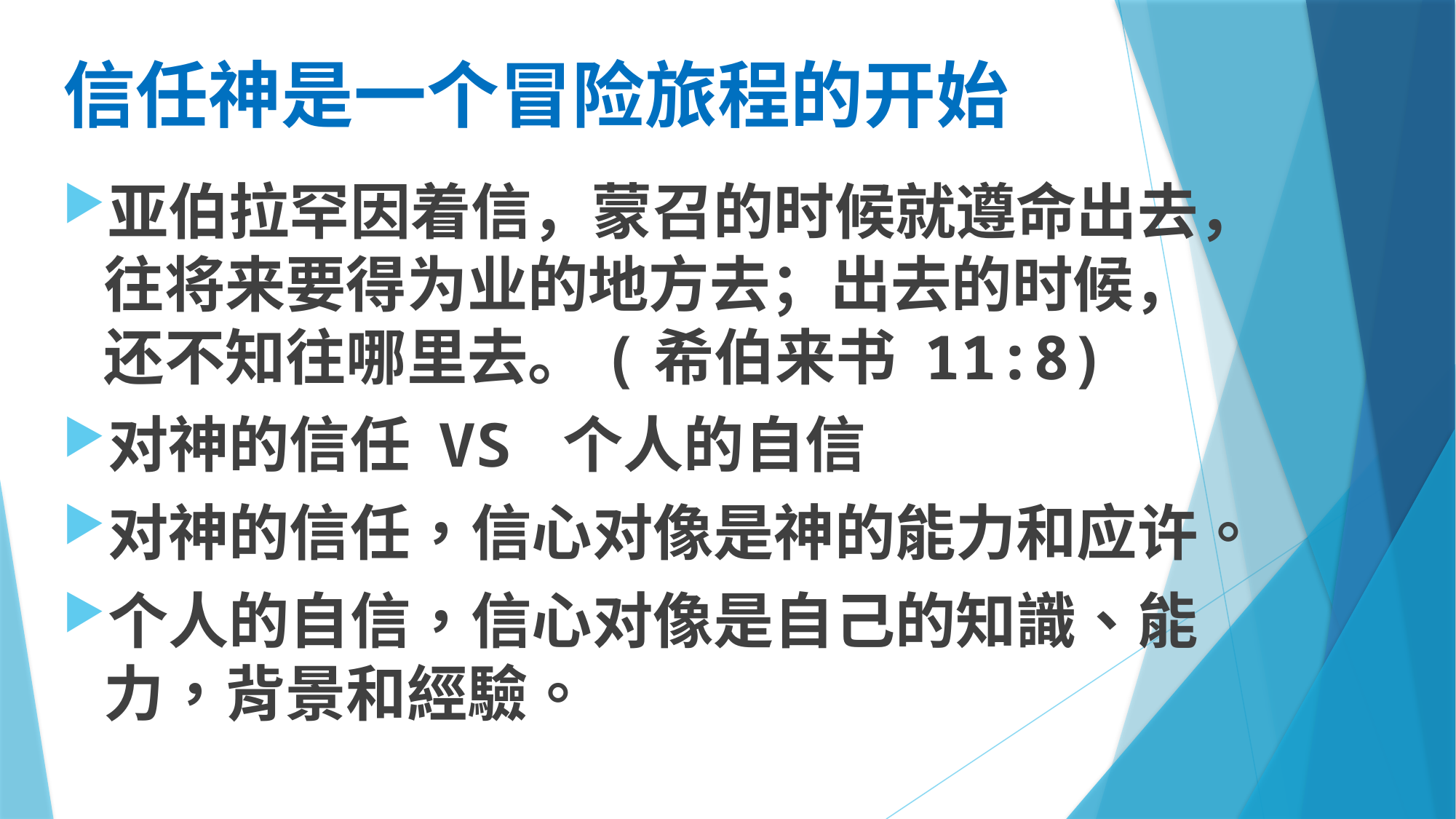

# 信任神是一个冒险旅程的开始
亚伯拉罕因着信，蒙召的时候就遵命出去，往将来要得为业的地方去；出去的时候，还不知往哪里去。(希伯来书 11:8)
对神的信任 VS 个人的自信
对神的信任，信心对像是神的能力和应许。
个人的自信，信心对像是自己的知識、能力，背景和經驗。